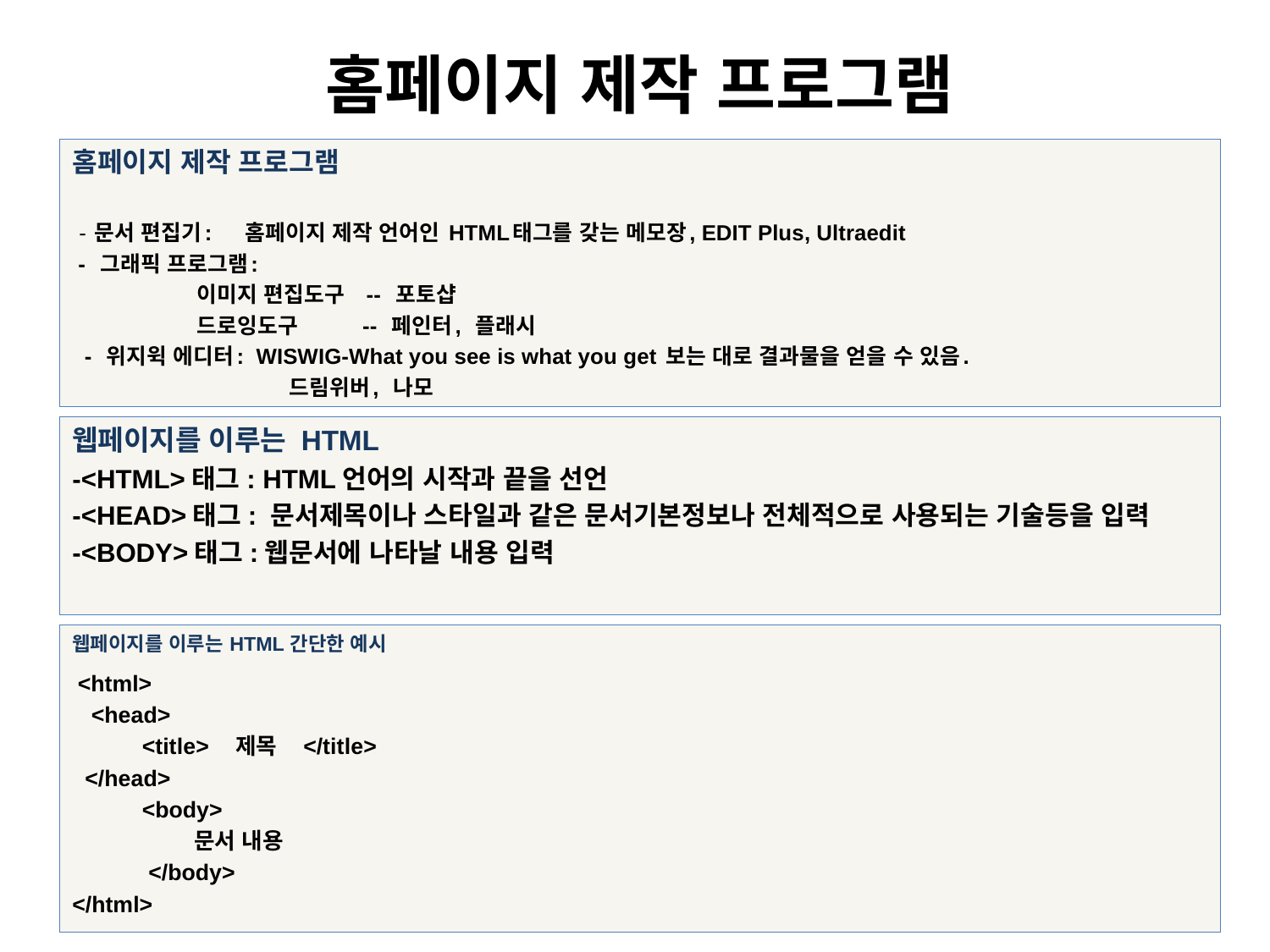

홈페이지 제작 프로그램
홈페이지 제작 프로그램

 - 문서 편집기:     홈페이지 제작 언어인 HTML태그를 갖는 메모장, EDIT Plus, Ultraedit
 -  그래픽 프로그램:
                    이미지 편집도구   --  포토샵
                    드로잉도구          --  페인터,  플래시
  -  위지윅 에디터:  WISWIG-What you see is what you get 보는 대로 결과물을 얻을 수 있음.
                                   드림위버,  나모
웹페이지를 이루는 HTML
-<HTML>태그: HTML언어의 시작과 끝을 선언
-<HEAD>태그: 문서제목이나 스타일과 같은 문서기본정보나 전체적으로 사용되는 기술등을 입력
-<BODY>태그:웹문서에 나타날 내용 입력
웹페이지를 이루는 HTML 간단한 예시

 <html>
   <head>
           <title>    제목    </title>
  </head>
           <body>
                   문서 내용
            </body>
</html>